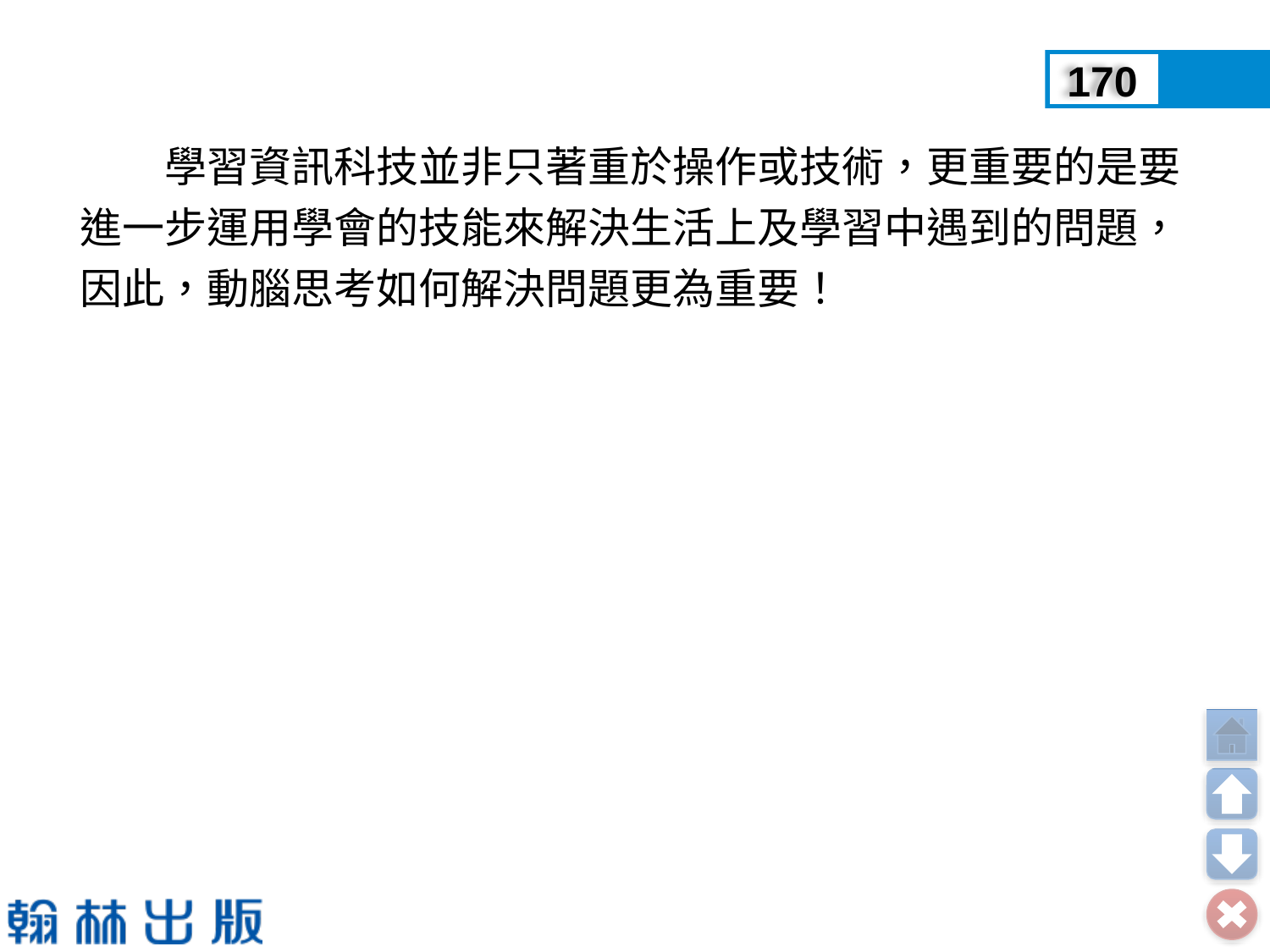

170
　　學習資訊科技並非只著重於操作或技術，更重要的是要進一步運用學會的技能來解決生活上及學習中遇到的問題，因此，動腦思考如何解決問題更為重要！